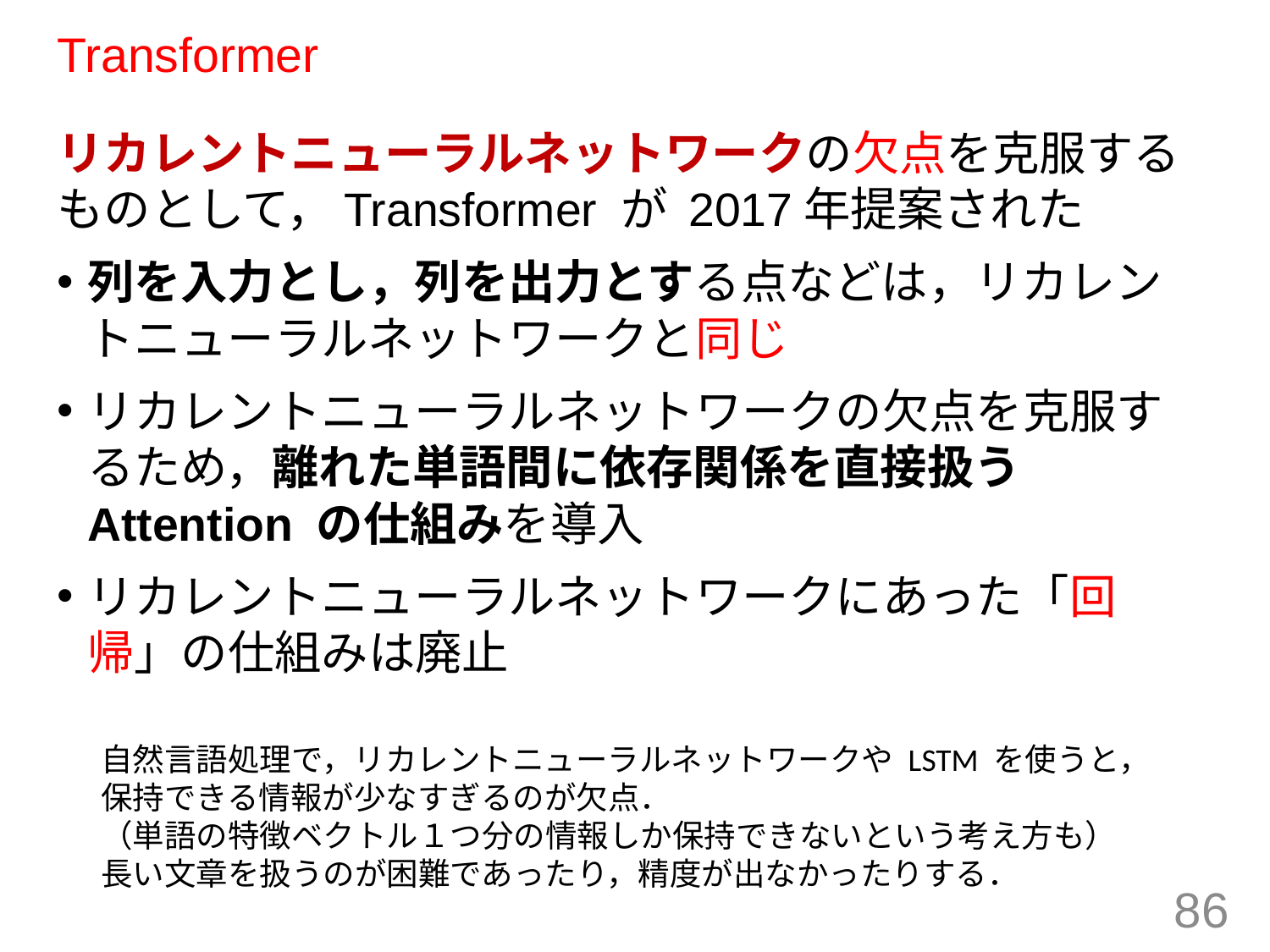

# Transformer
リカレントニューラルネットワークの欠点を克服するものとして，Transformer が 2017年提案された
列を入力とし，列を出力とする点などは，リカレントニューラルネットワークと同じ
リカレントニューラルネットワークの欠点を克服するため，離れた単語間に依存関係を直接扱う Attention の仕組みを導入
リカレントニューラルネットワークにあった「回帰」の仕組みは廃止

自然言語処理で，リカレントニューラルネットワークや LSTM を使うと，
保持できる情報が少なすぎるのが欠点．
（単語の特徴ベクトル１つ分の情報しか保持できないという考え方も）
長い文章を扱うのが困難であったり，精度が出なかったりする．
86